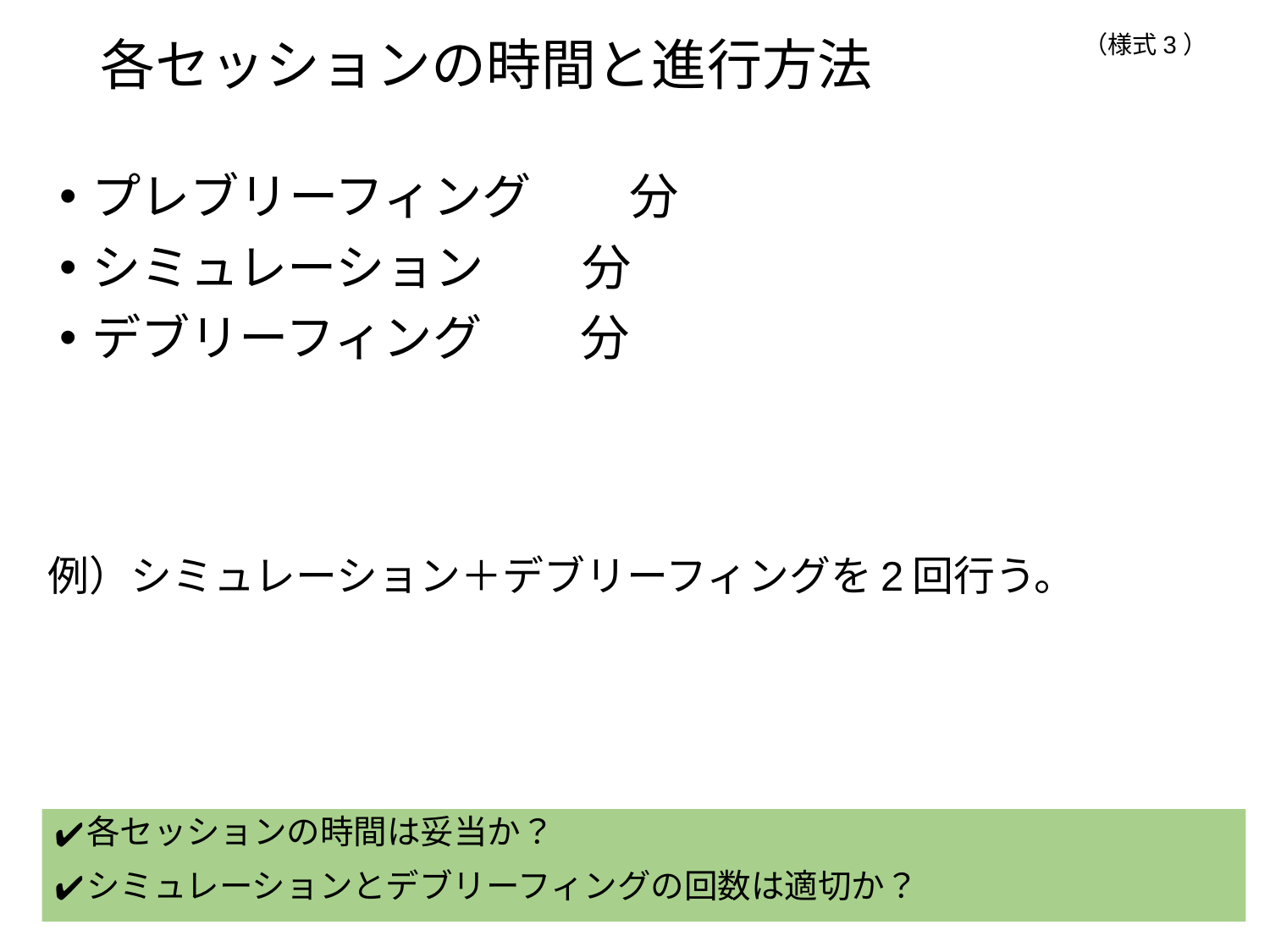

# 各セッションの時間と進行方法
プレブリーフィング　　分
シミュレーション　　分
デブリーフィング　　分
例）シミュレーション＋デブリーフィングを2回行う。
各セッションの時間は妥当か？
シミュレーションとデブリーフィングの回数は適切か？